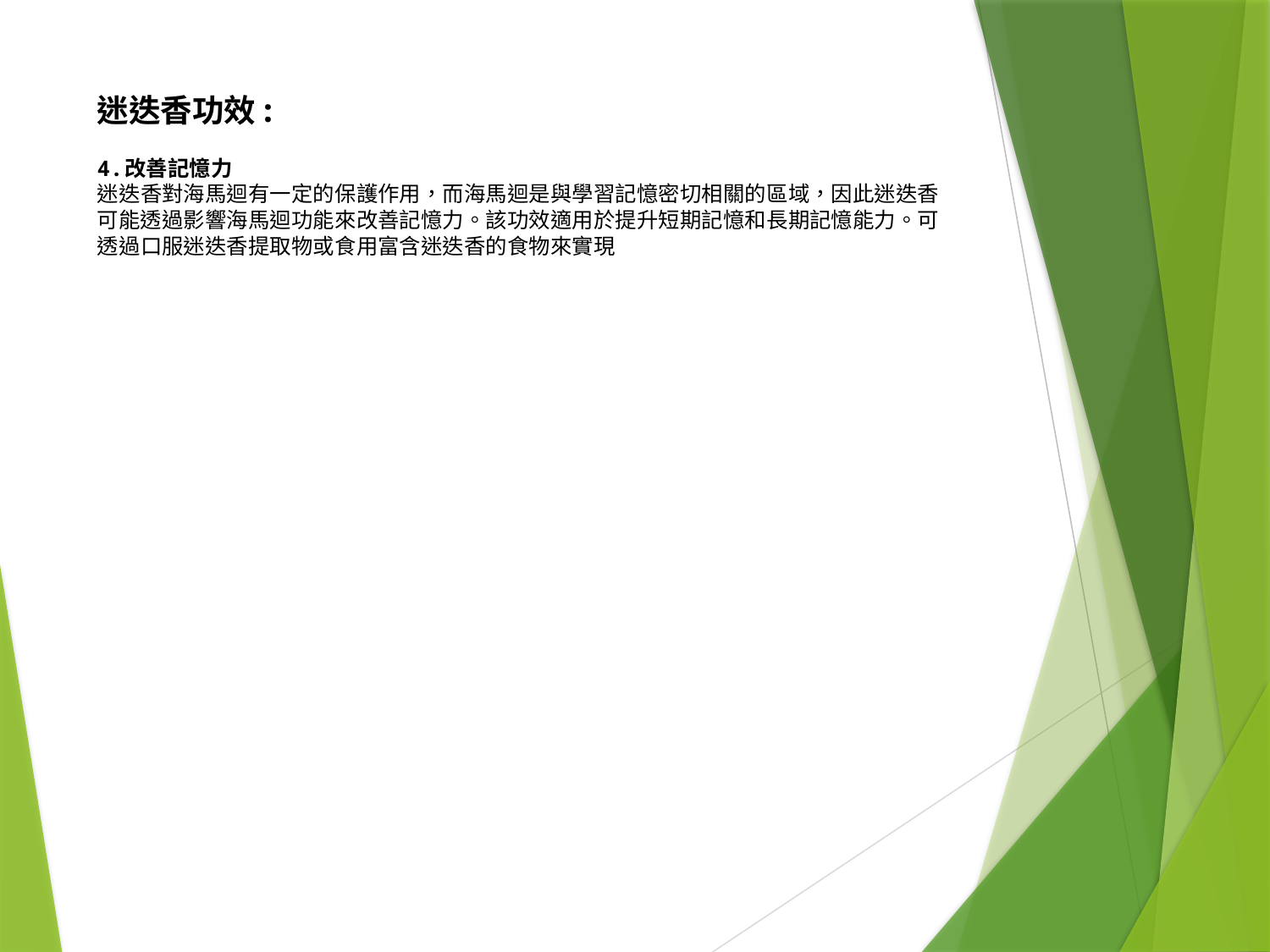

# 迷迭香功效: 4.改善記憶力 迷迭香對海馬迴有一定的保護作用，而海馬迴是與學習記憶密切相關的區域，因此迷迭香可能透過影響海馬迴功能來改善記憶力。該功效適用於提升短期記憶和長期記憶能力。可透過口服迷迭香提取物或食用富含迷迭香的食物來實現